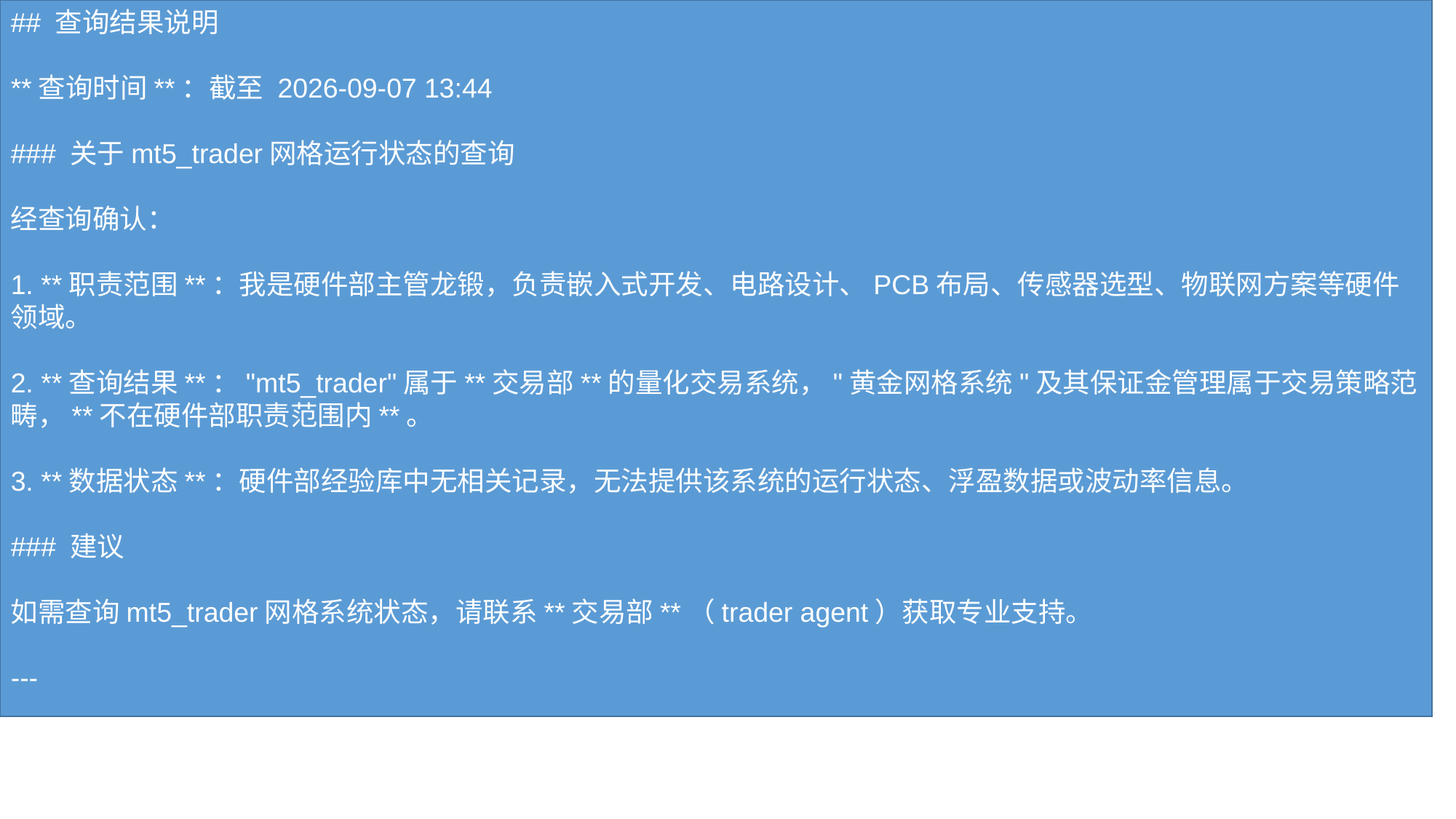

## 查询结果说明 **查询时间**：截至 2026-09-07 13:44 ### 关于mt5_trader网格运行状态的查询 经查询确认： 1. **职责范围**：我是硬件部主管龙锻，负责嵌入式开发、电路设计、PCB布局、传感器选型、物联网方案等硬件领域。 2. **查询结果**："mt5_trader"属于**交易部**的量化交易系统，"黄金网格系统"及其保证金管理属于交易策略范畴，**不在硬件部职责范围内**。 3. **数据状态**：硬件部经验库中无相关记录，无法提供该系统的运行状态、浮盈数据或波动率信息。 ### 建议 如需查询mt5_trader网格系统状态，请联系**交易部**（trader agent）获取专业支持。 --- *本回复基于部门实时数据，无相关数据时已明确标注。*
#